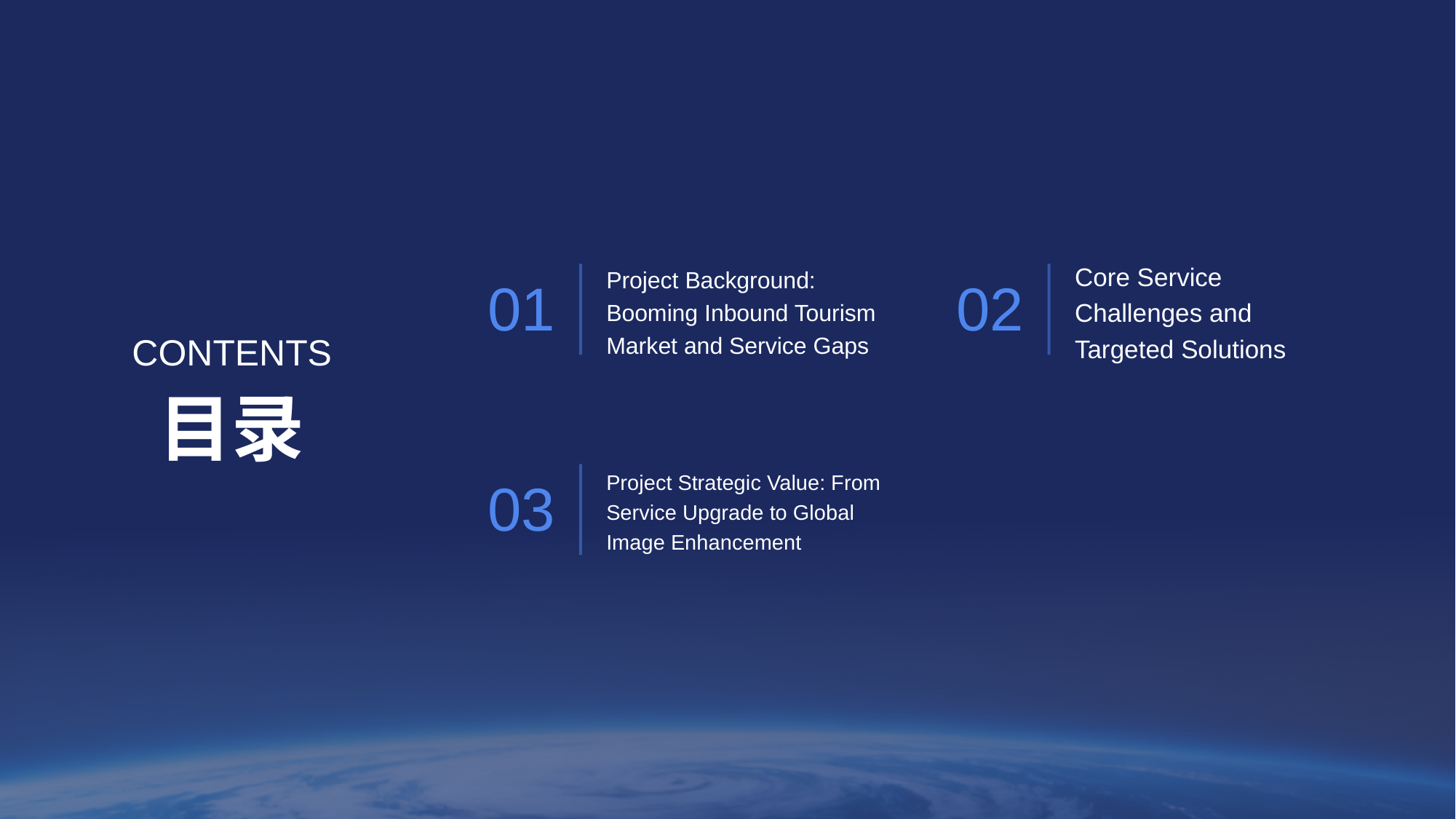

Project Background: Booming Inbound Tourism Market and Service Gaps
Core Service Challenges and Targeted Solutions

01
02
CONTENTS
目录
Project Strategic Value: From Service Upgrade to Global Image Enhancement

03